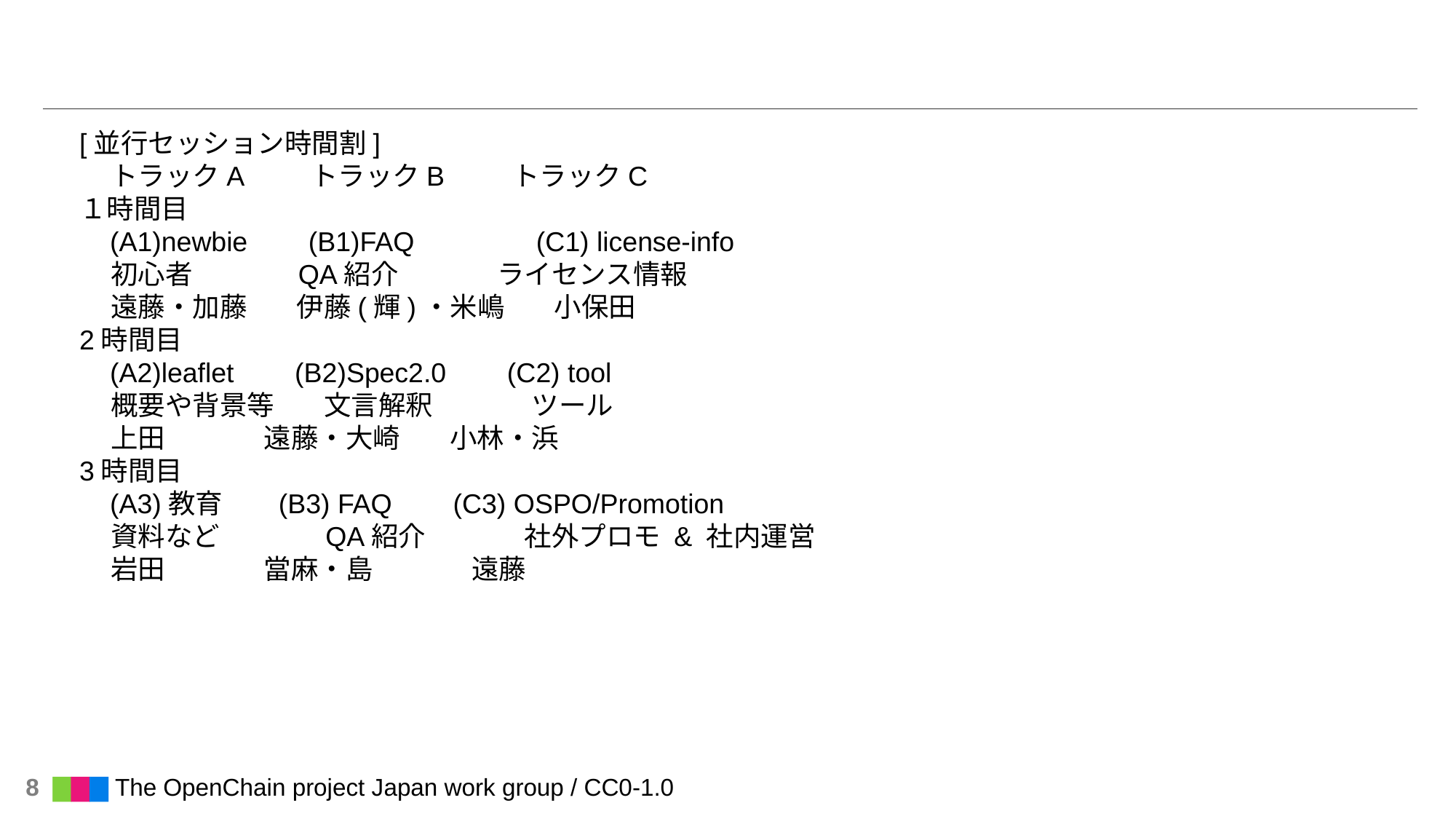

#
[並行セッション時間割]
    トラックA        トラックB        トラックC
１時間目
    (A1)newbie        (B1)FAQ                (C1) license-info
    初心者                QA紹介                ライセンス情報
    遠藤・加藤        伊藤(輝)・米嶋        小保田
2時間目
    (A2)leaflet        (B2)Spec2.0        (C2) tool
    概要や背景等        文言解釈                ツール
    上田                遠藤・大崎        小林・浜
3時間目
    (A3)教育        (B3) FAQ        (C3) OSPO/Promotion
    資料など                QA紹介                社外プロモ & 社内運営
    岩田                當麻・島                遠藤